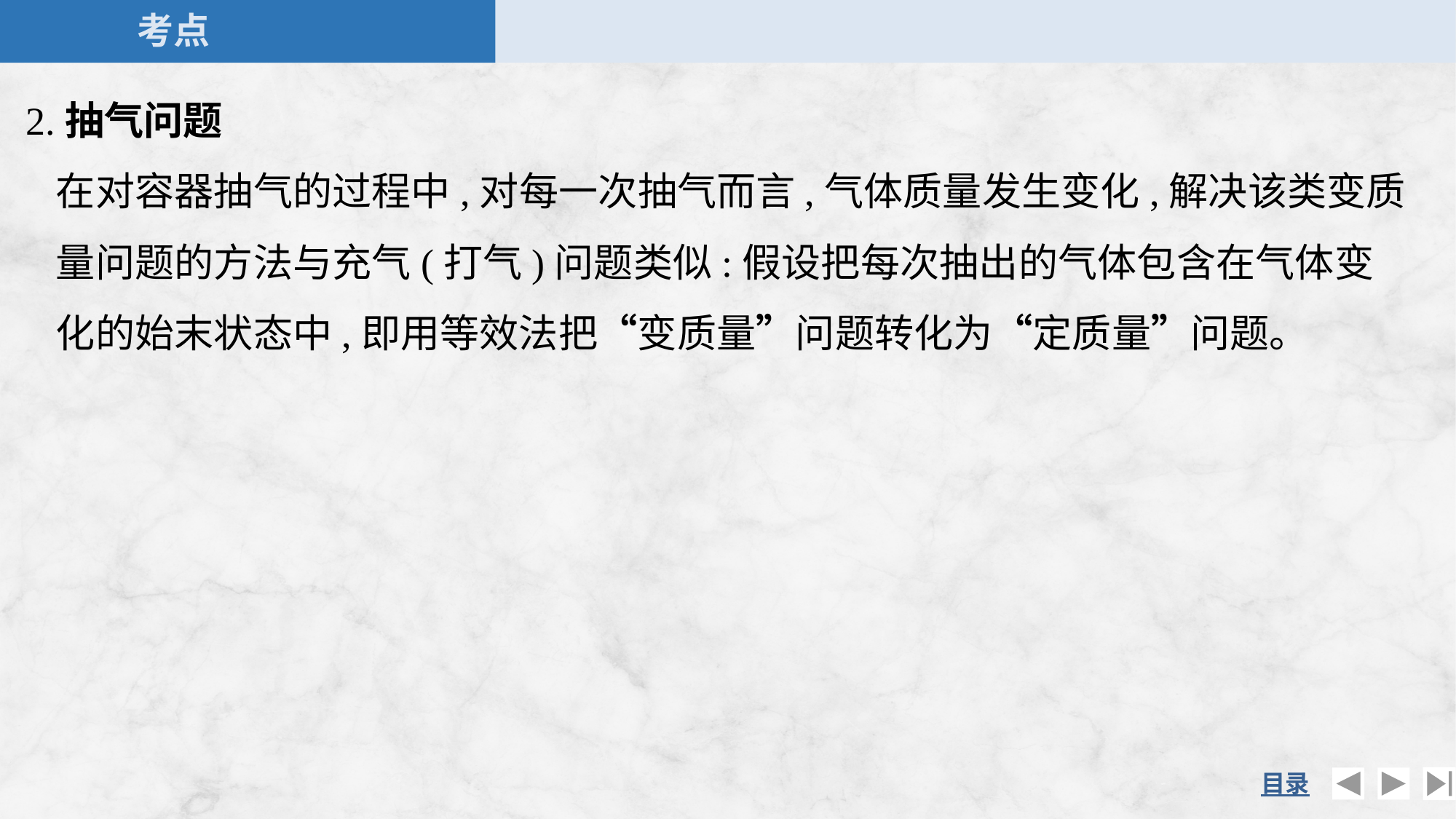

2.抽气问题
	在对容器抽气的过程中,对每一次抽气而言,气体质量发生变化,解决该类变质量问题的方法与充气(打气)问题类似:假设把每次抽出的气体包含在气体变化的始末状态中,即用等效法把“变质量”问题转化为“定质量”问题。